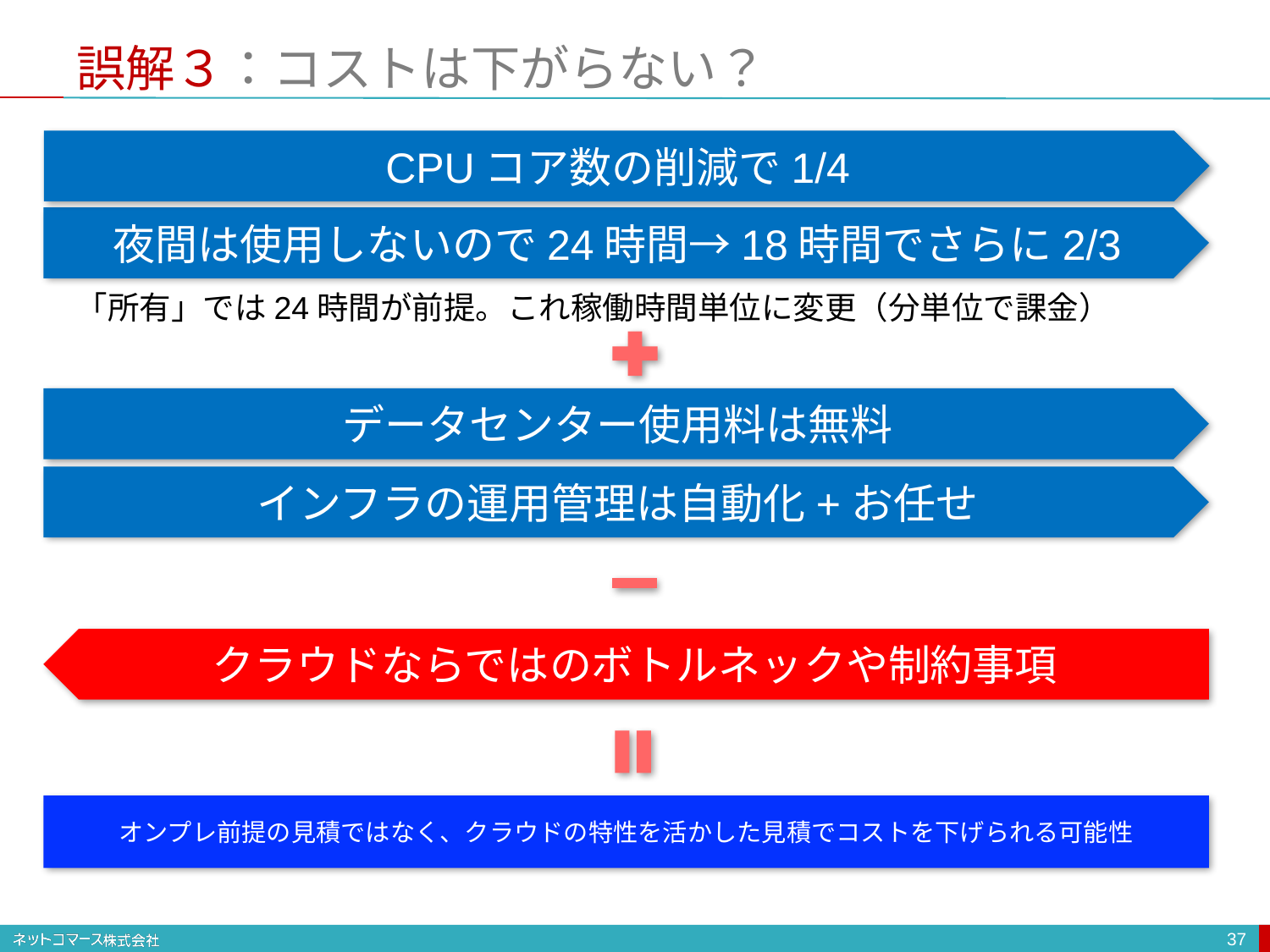

# 誤解３：コストは下がらない？
CPUコア数の削減で1/4
夜間は使用しないので24時間→18時間でさらに2/3
「所有」では24時間が前提。これ稼働時間単位に変更（分単位で課金）

データセンター使用料は無料
インフラの運用管理は自動化+お任せ

クラウドならではのボトルネックや制約事項

オンプレ前提の見積ではなく、クラウドの特性を活かした見積でコストを下げられる可能性
37